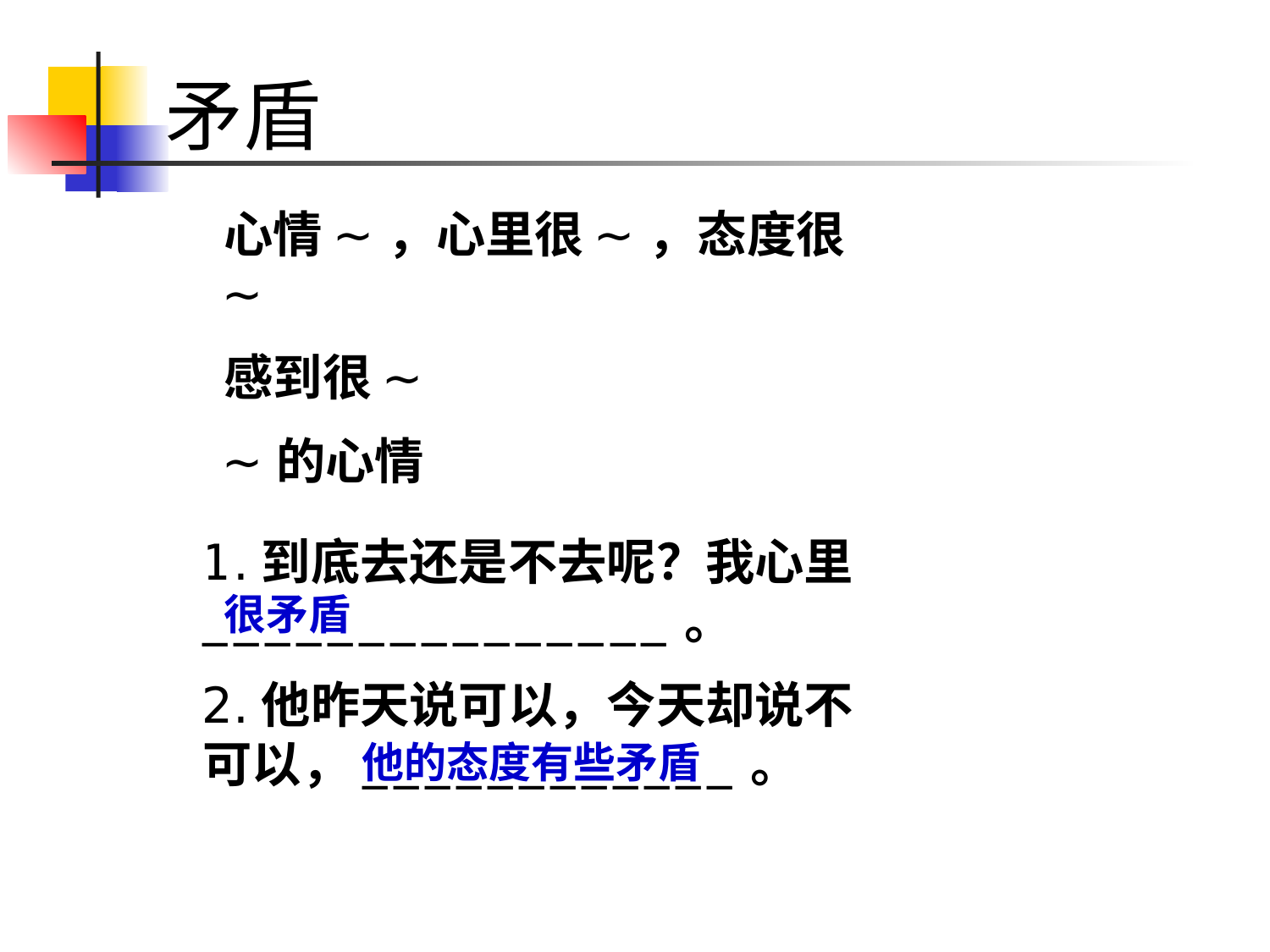

# 矛盾
心情~，心里很~，态度很~
感到很~
~的心情
1.到底去还是不去呢？我心里_______________。
2.他昨天说可以，今天却说不可以，____________。
很矛盾
他的态度有些矛盾